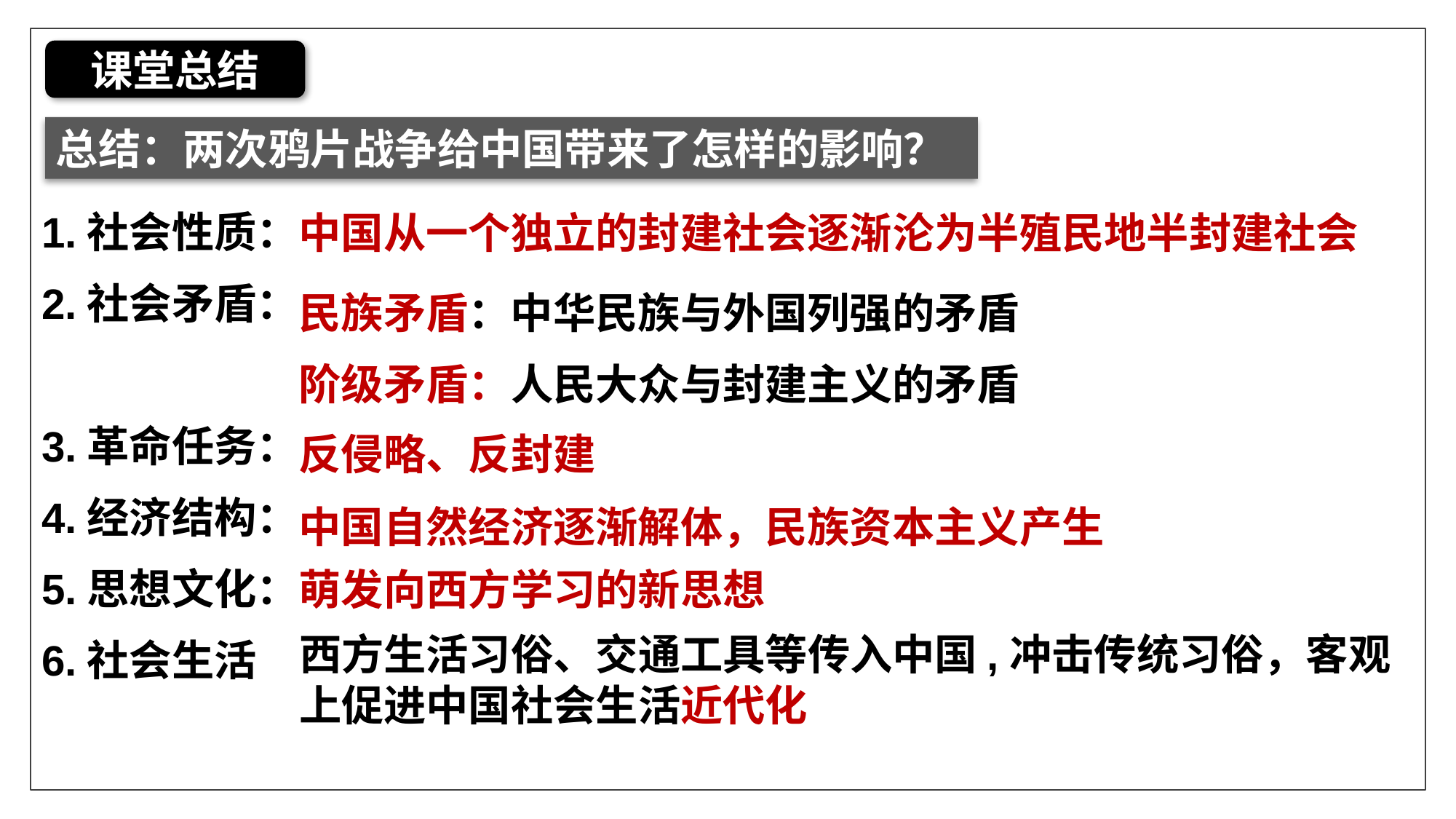

课堂总结
总结：两次鸦片战争给中国带来了怎样的影响？
1.社会性质：
2.社会矛盾：

3.革命任务：
4.经济结构：
5.思想文化：
6.社会生活
中国从一个独立的封建社会逐渐沦为半殖民地半封建社会
民族矛盾：中华民族与外国列强的矛盾
阶级矛盾：人民大众与封建主义的矛盾
反侵略、反封建
中国自然经济逐渐解体，民族资本主义产生
萌发向西方学习的新思想
西方生活习俗、交通工具等传入中国,冲击传统习俗，客观上促进中国社会生活近代化